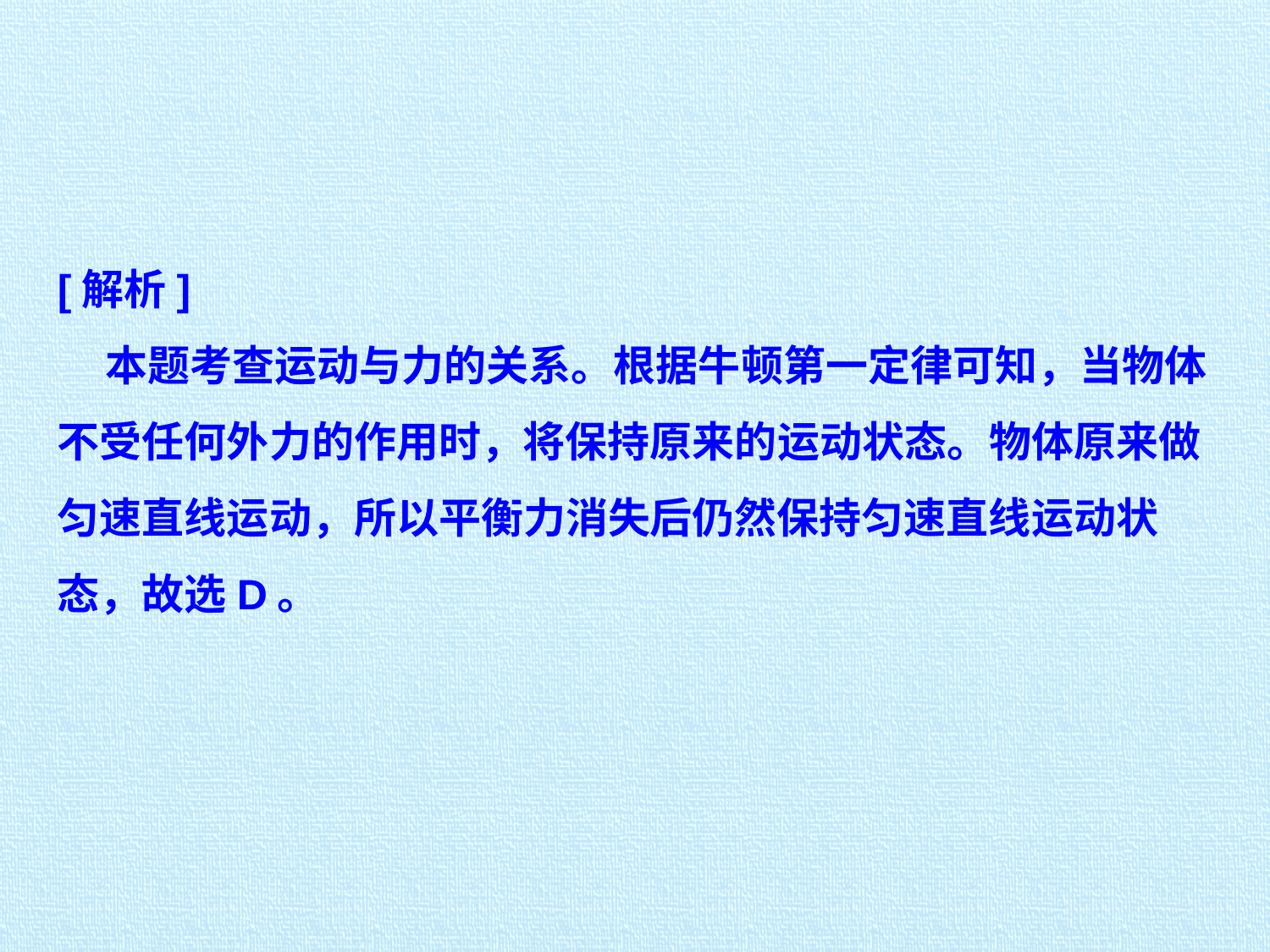

[解析]
    本题考查运动与力的关系。根据牛顿第一定律可知，当物体不受任何外力的作用时，将保持原来的运动状态。物体原来做匀速直线运动，所以平衡力消失后仍然保持匀速直线运动状态，故选D。